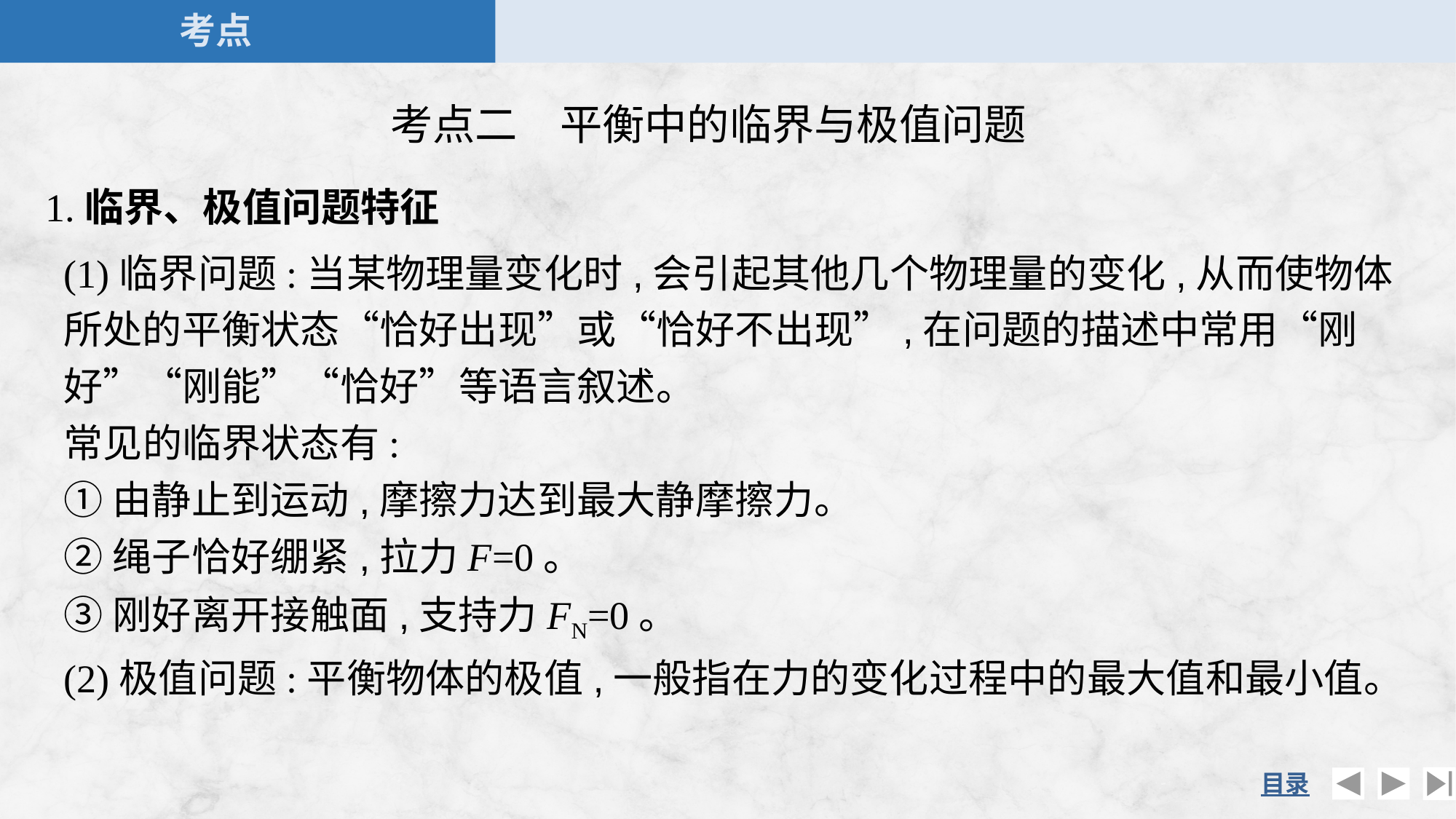

考点二　平衡中的临界与极值问题
1.临界、极值问题特征
(1)临界问题:当某物理量变化时,会引起其他几个物理量的变化,从而使物体所处的平衡状态“恰好出现”或“恰好不出现”,在问题的描述中常用“刚好”“刚能”“恰好”等语言叙述。
常见的临界状态有:
①由静止到运动,摩擦力达到最大静摩擦力。
②绳子恰好绷紧,拉力F=0。
③刚好离开接触面,支持力FN=0。
(2)极值问题:平衡物体的极值,一般指在力的变化过程中的最大值和最小值。